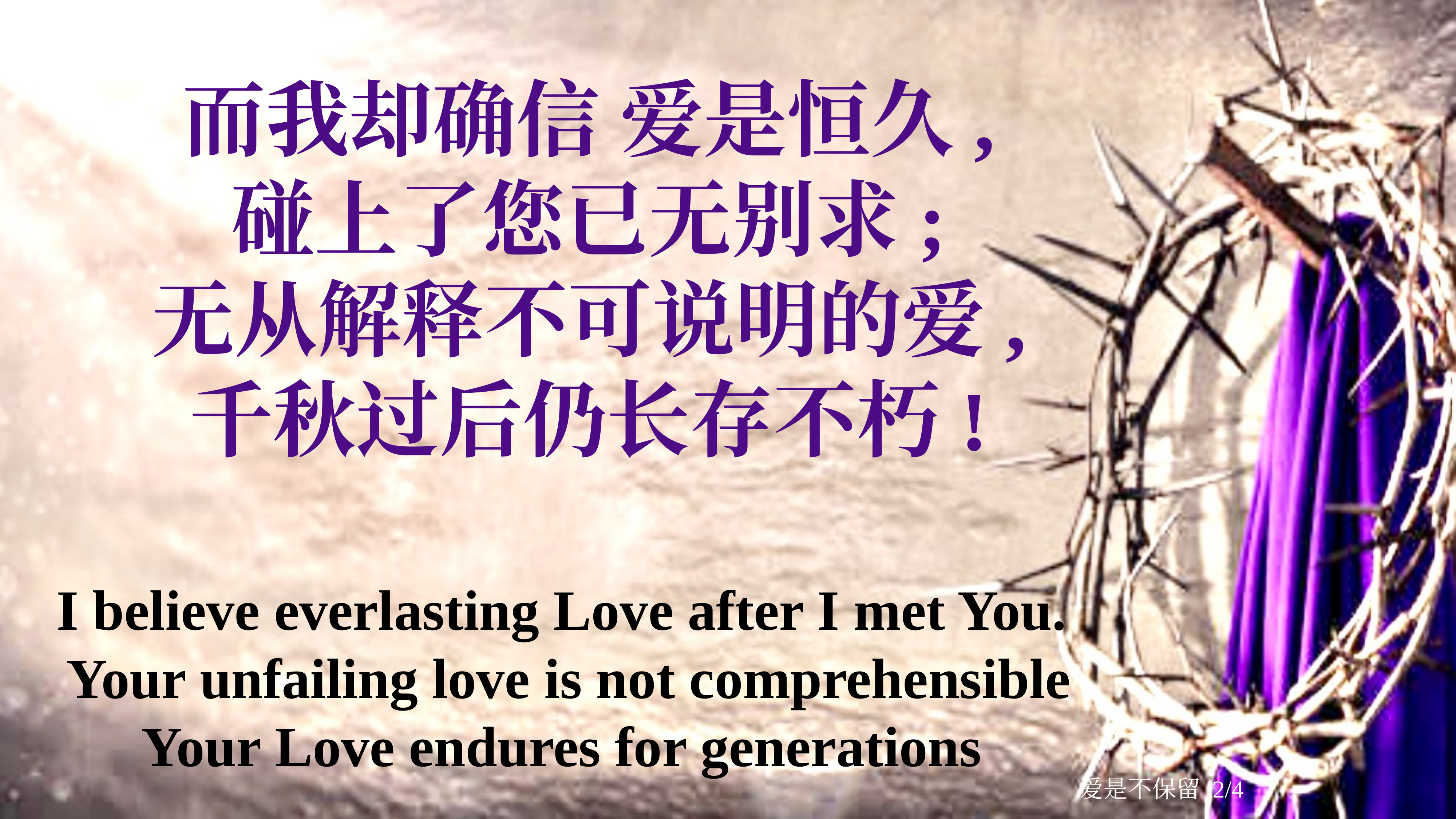

而我却确信 爱是恒久,
碰上了您已无别求;
无从解释不可说明的爱,
千秋过后仍长存不朽!
I believe everlasting Love after I met You.
Your unfailing love is not comprehensible
Your Love endures for generations
爱是不保留 2/4